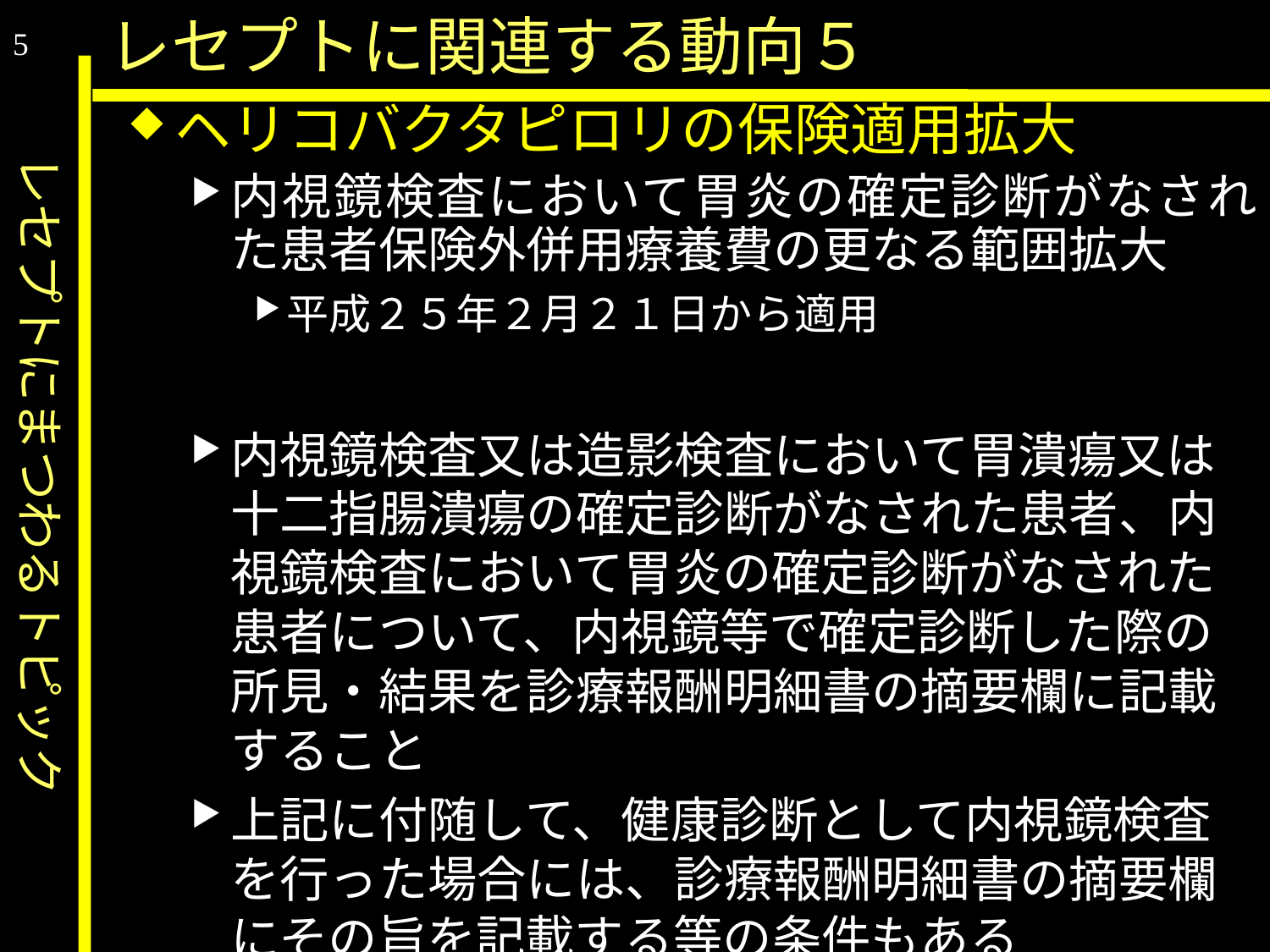

レセプトにまつわるトピック
レセプトに関連する動向５
5

ヘリコバクタピロリの保険適用拡大
内視鏡検査において胃炎の確定診断がなされた患者保険外併用療養費の更なる範囲拡大
平成２５年２月２１日から適用

内視鏡検査又は造影検査において胃潰瘍又は十二指腸潰瘍の確定診断がなされた患者、内視鏡検査において胃炎の確定診断がなされた患者について、内視鏡等で確定診断した際の所見・結果を診療報酬明細書の摘要欄に記載すること
上記に付随して、健康診断として内視鏡検査を行った場合には、診療報酬明細書の摘要欄にその旨を記載する等の条件もある